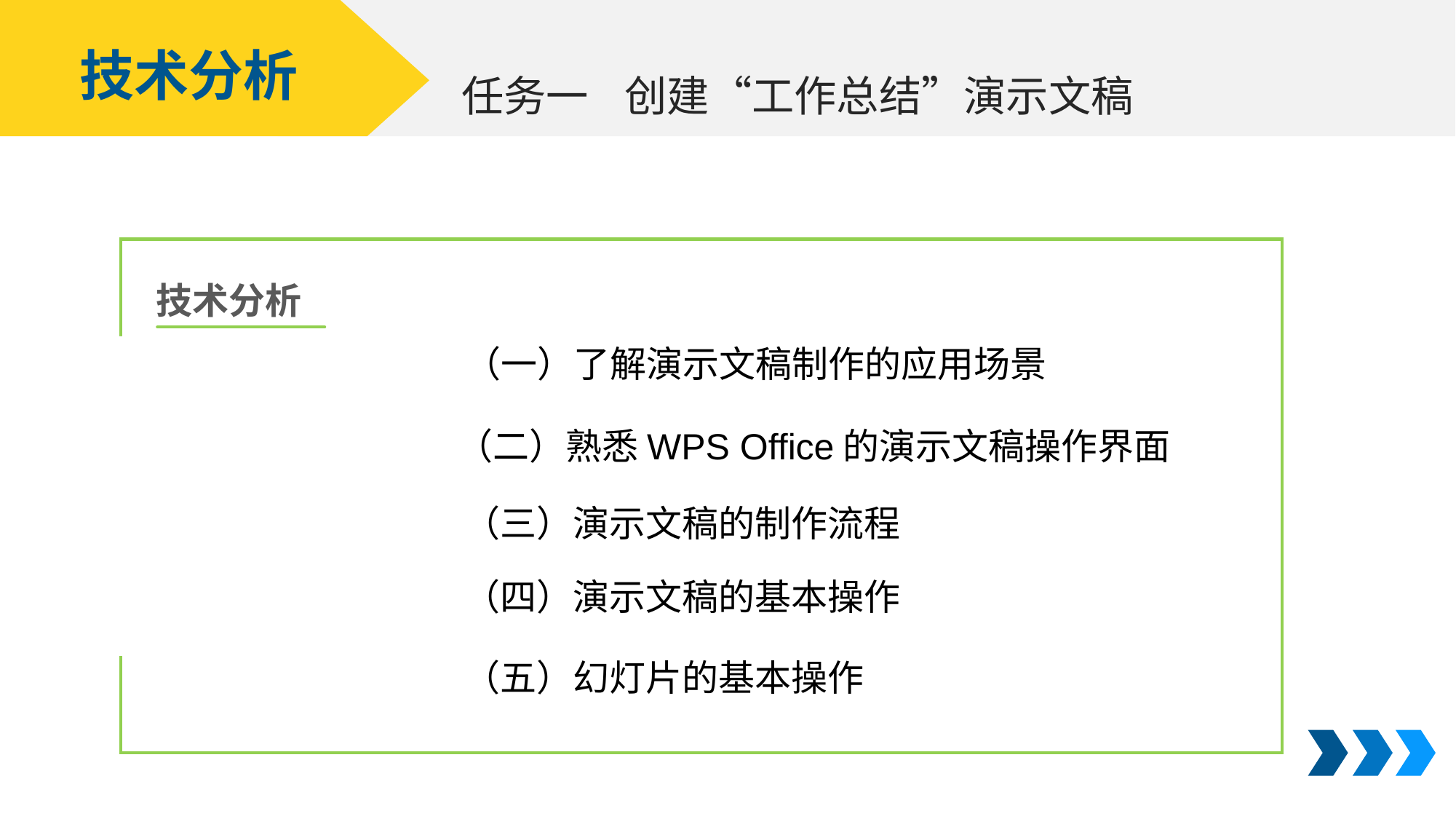

技术分析
创建“工作总结”演示文稿
任务一

技术分析
（一）了解演示文稿制作的应用场景

（二）熟悉WPS Office的演示文稿操作界面
（三）演示文稿的制作流程
（四）演示文稿的基本操作
（五）幻灯片的基本操作